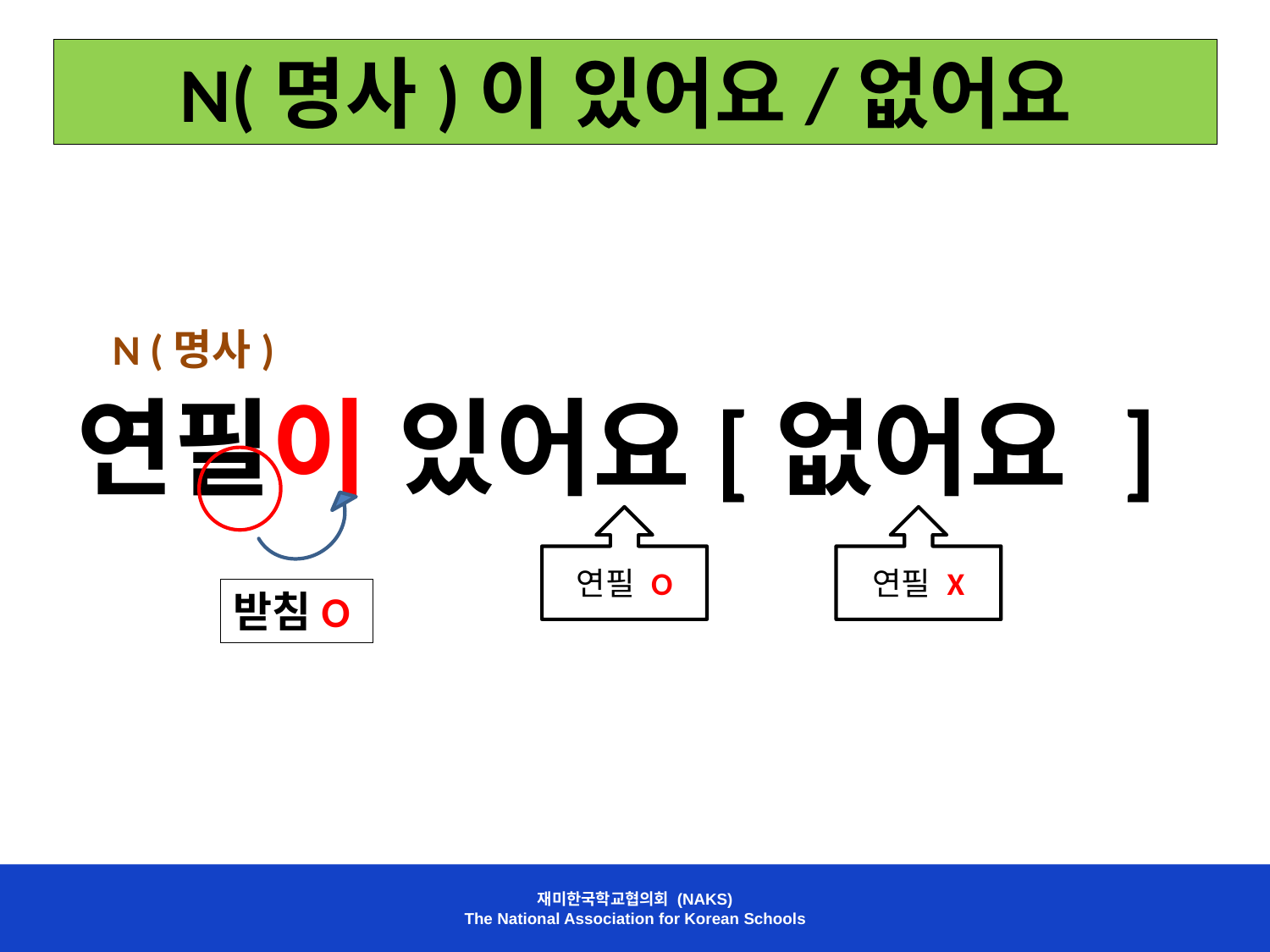

N(명사)이 있어요/없어요
N (명사)
연필이 있어요[없어요 ]

연필 O
연필 X

받침O
재미한국학교협의회 (NAKS)
The National Association for Korean Schools